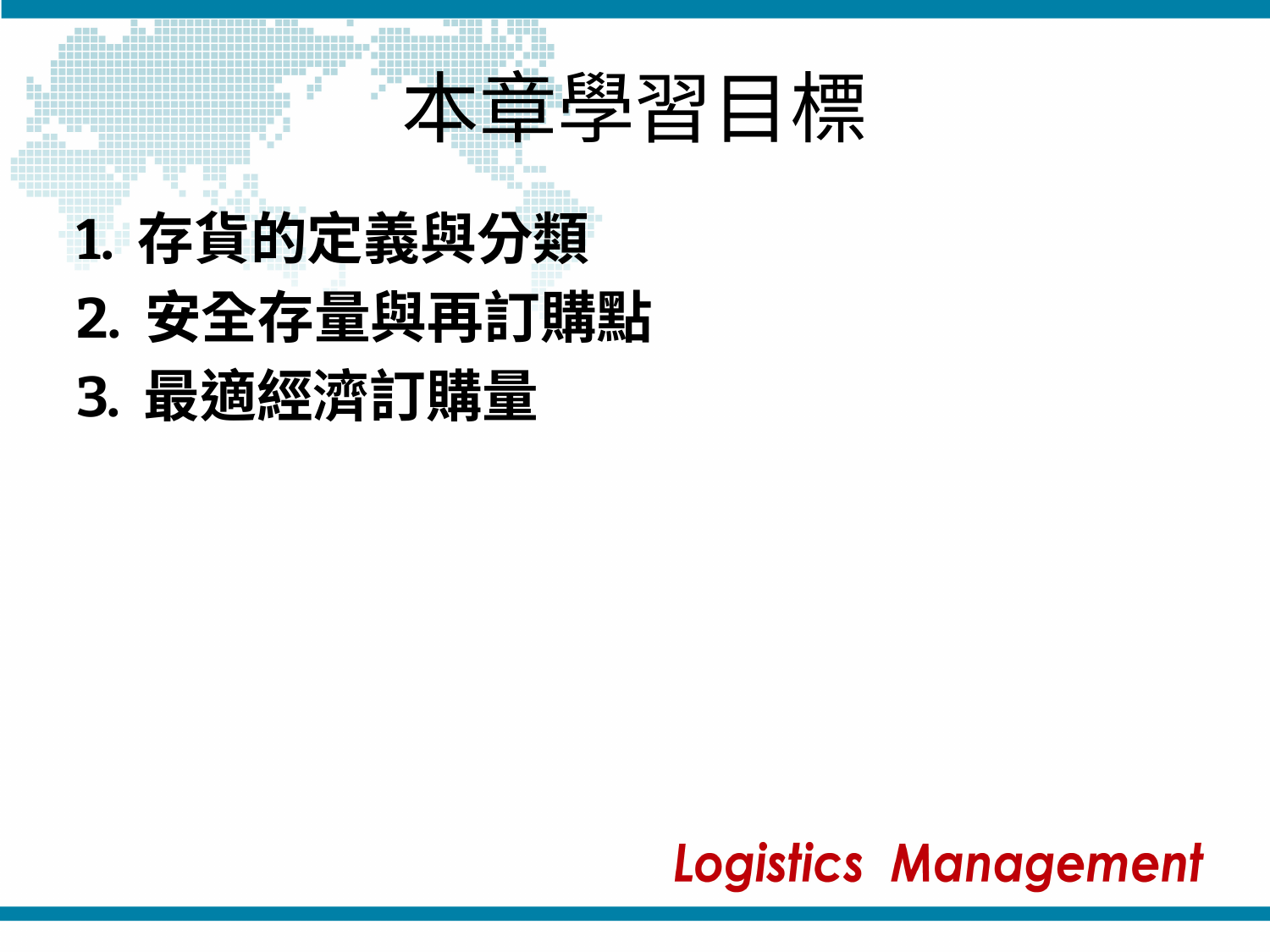

# 本章學習目標
1. 存貨的定義與分類
2. 安全存量與再訂購點
3. 最適經濟訂購量